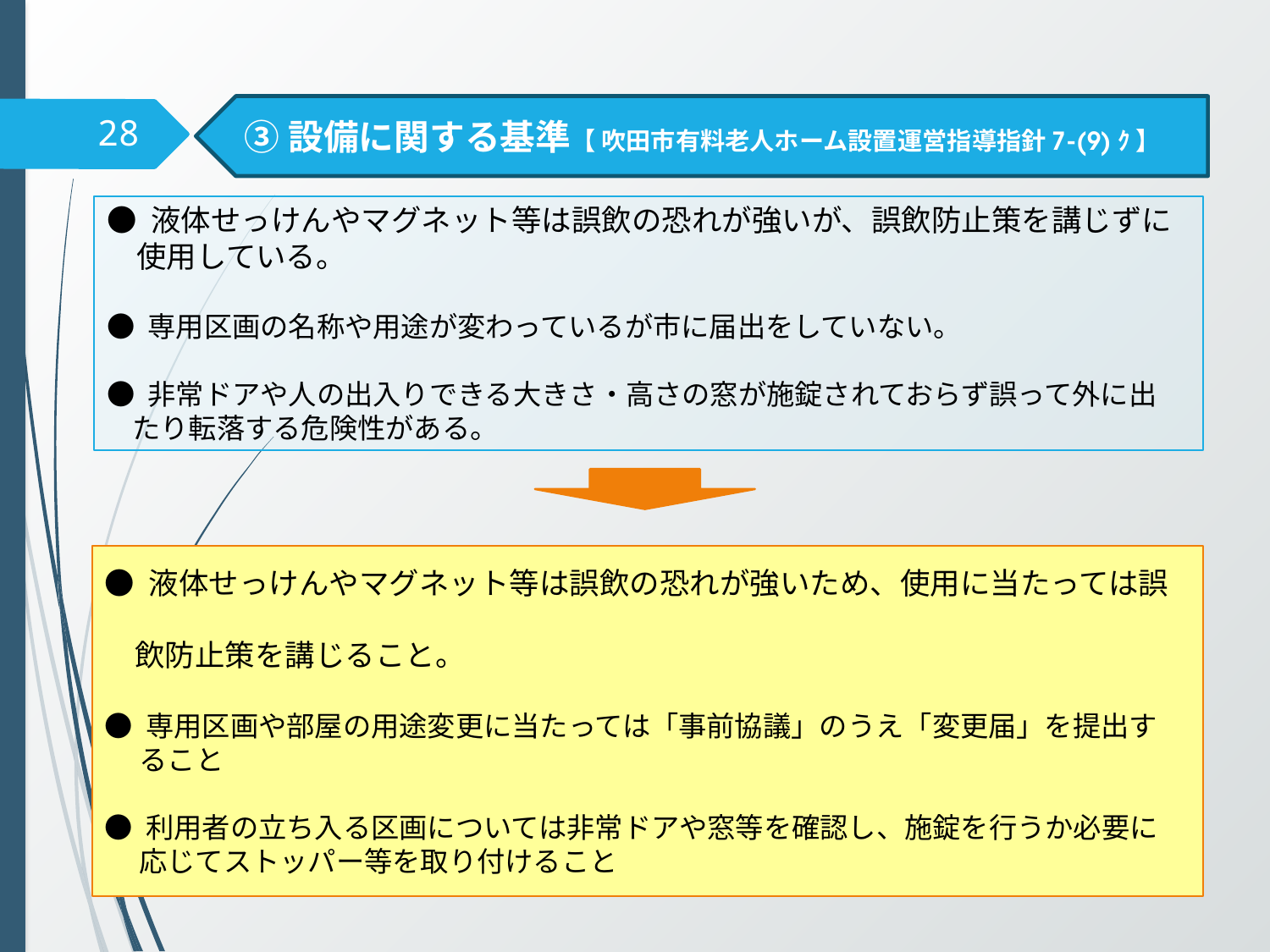

③設備に関する基準【 吹田市有料老人ホーム設置運営指導指針7-(9)ｸ 】
28
● 液体せっけんやマグネット等は誤飲の恐れが強いが、誤飲防止策を講じずに
　使用している。

● 専用区画の名称や用途が変わっているが市に届出をしていない。

● 非常ドアや人の出入りできる大きさ・高さの窓が施錠されておらず誤って外に出
   たり転落する危険性がある。

● 液体せっけんやマグネット等は誤飲の恐れが強いため、使用に当たっては誤
　飲防止策を講じること。

● 専用区画や部屋の用途変更に当たっては「事前協議」のうえ「変更届」を提出す
　 ること

● 利用者の立ち入る区画については非常ドアや窓等を確認し、施錠を行うか必要に
　 応じてストッパー等を取り付けること